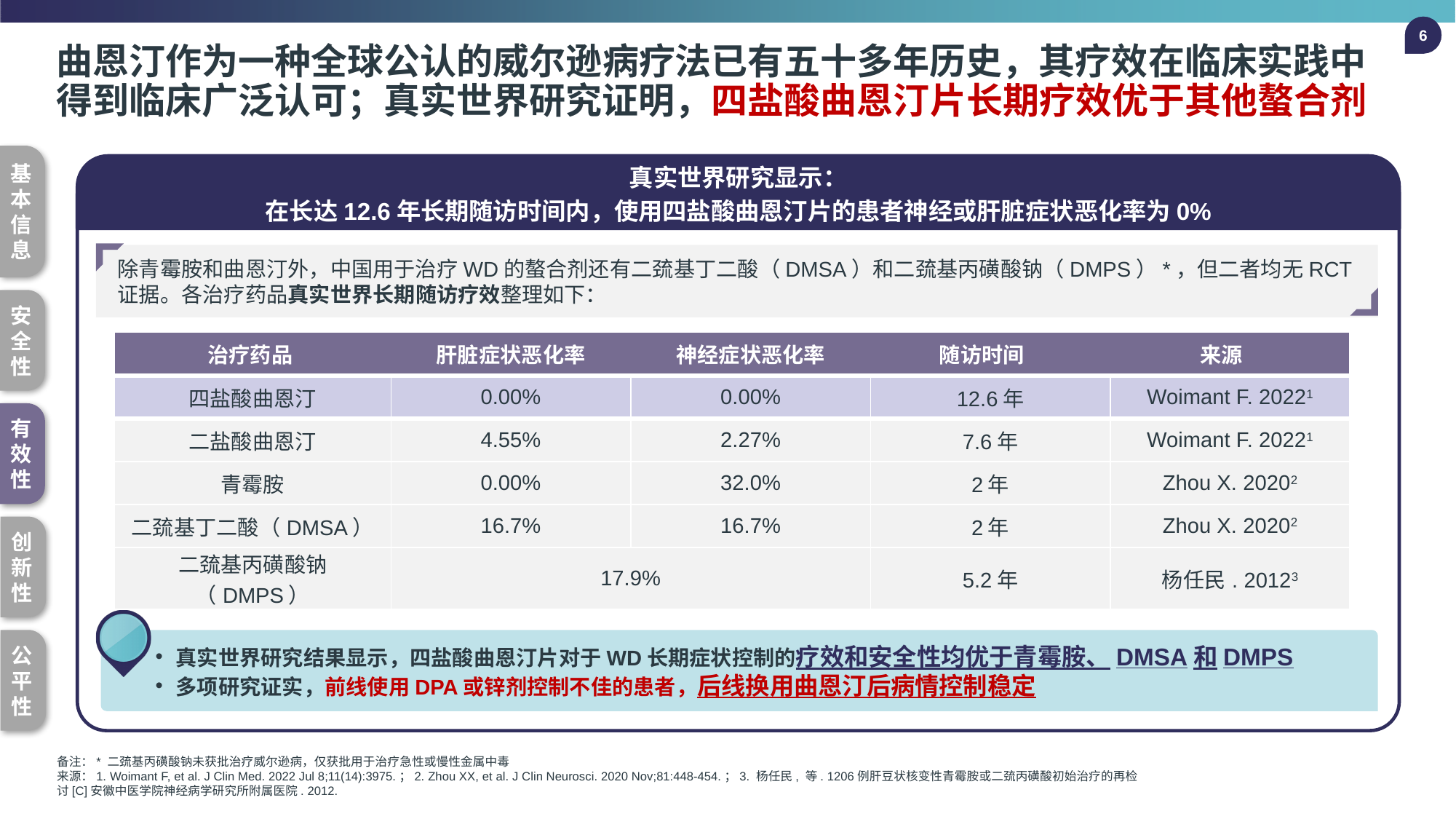

6
# 曲恩汀作为一种全球公认的威尔逊病疗法已有五十多年历史，其疗效在临床实践中得到临床广泛认可；真实世界研究证明，四盐酸曲恩汀片长期疗效优于其他螯合剂
真实世界研究显示：
在长达12.6年长期随访时间内，使用四盐酸曲恩汀片的患者神经或肝脏症状恶化率为0%

基本信息

除青霉胺和曲恩汀外，中国用于治疗WD的螯合剂还有二巯基丁二酸（DMSA）和二巯基丙磺酸钠（DMPS）*，但二者均无RCT证据。各治疗药品真实世界长期随访疗效整理如下：

安全性
| 治疗药品 | 肝脏症状恶化率 | 神经症状恶化率 | 随访时间 | 来源 |
| --- | --- | --- | --- | --- |
| 四盐酸曲恩汀 | 0.00% | 0.00% | 12.6年 | Woimant F. 20221 |
| 二盐酸曲恩汀 | 4.55% | 2.27% | 7.6年 | Woimant F. 20221 |
| 青霉胺 | 0.00% | 32.0% | 2年 | Zhou X. 20202 |
| 二巯基丁二酸（DMSA） | 16.7% | 16.7% | 2年 | Zhou X. 20202 |
| 二巯基丙磺酸钠（DMPS） | 17.9% |  | 5.2年 | 杨任民. 20123 |
有效性
创新性

真实世界研究结果显示，四盐酸曲恩汀片对于WD长期症状控制的疗效和安全性均优于青霉胺、DMSA和DMPS
多项研究证实，前线使用DPA或锌剂控制不佳的患者，后线换用曲恩汀后病情控制稳定
公平性
备注：* 二巯基丙磺酸钠未获批治疗威尔逊病，仅获批用于治疗急性或慢性金属中毒
来源：1. Woimant F, et al. J Clin Med. 2022 Jul 8;11(14):3975.；2. Zhou XX, et al. J Clin Neurosci. 2020 Nov;81:448-454.；3. 杨任民, 等. 1206例肝豆状核变性青霉胺或二巯丙磺酸初始治疗的再检讨[C]安徽中医学院神经病学研究所附属医院. 2012.